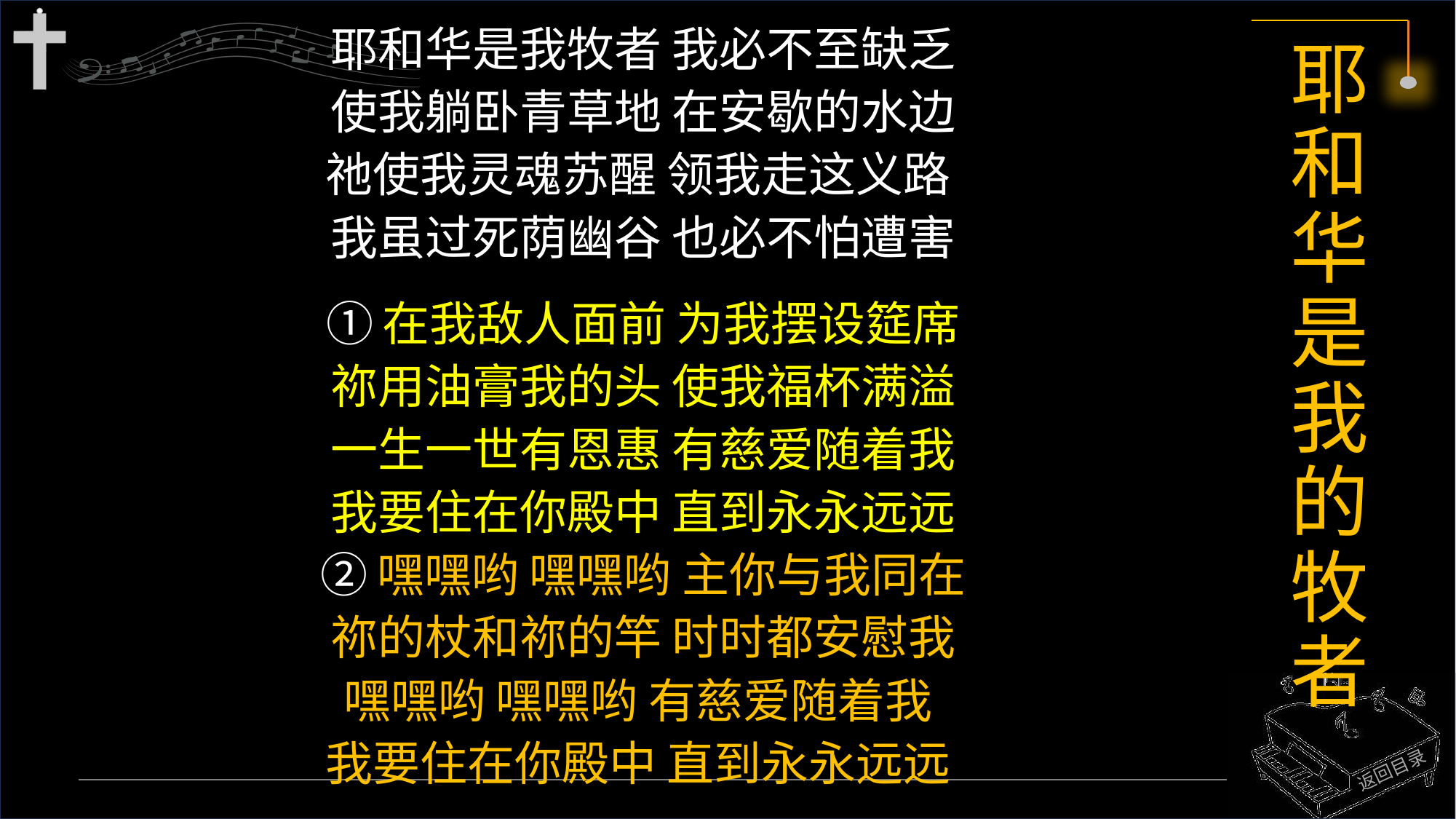

耶和华是我牧者 我必不至缺乏
使我躺卧青草地 在安歇的水边
祂使我灵魂苏醒 领我走这义路
我虽过死荫幽谷 也必不怕遭害

①在我敌人面前 为我摆设筵席
祢用油膏我的头 使我福杯满溢
一生一世有恩惠 有慈爱随着我
我要住在你殿中 直到永永远远
②嘿嘿哟 嘿嘿哟 主你与我同在
祢的杖和祢的竿 时时都安慰我
嘿嘿哟 嘿嘿哟 有慈爱随着我
我要住在你殿中 直到永永远远
# 耶和华是我的牧者